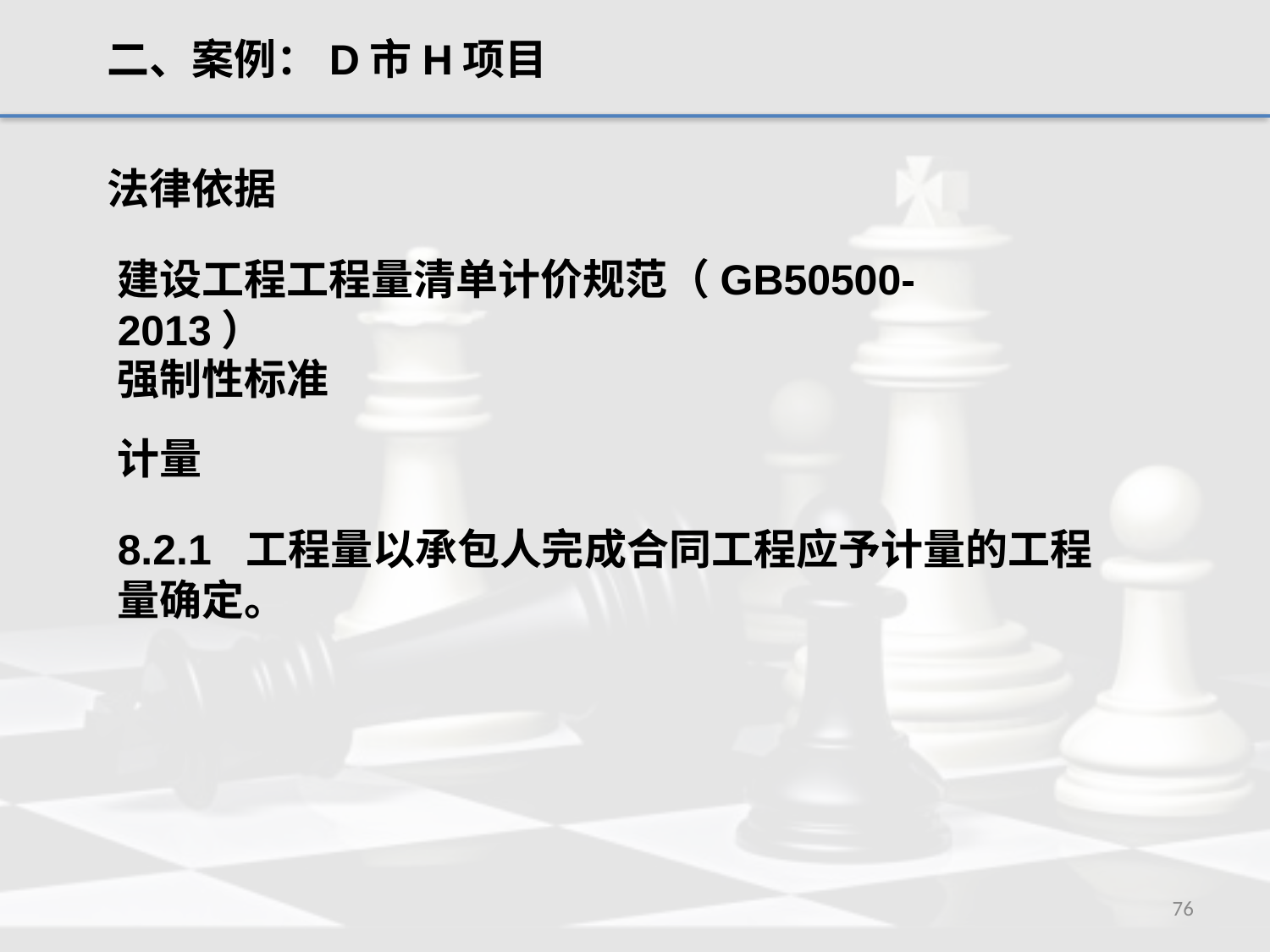

二、案例：D市H项目
法律依据

建设工程工程量清单计价规范（GB50500-2013）
强制性标准
计量
8.2.1  工程量以承包人完成合同工程应予计量的工程量确定。

76